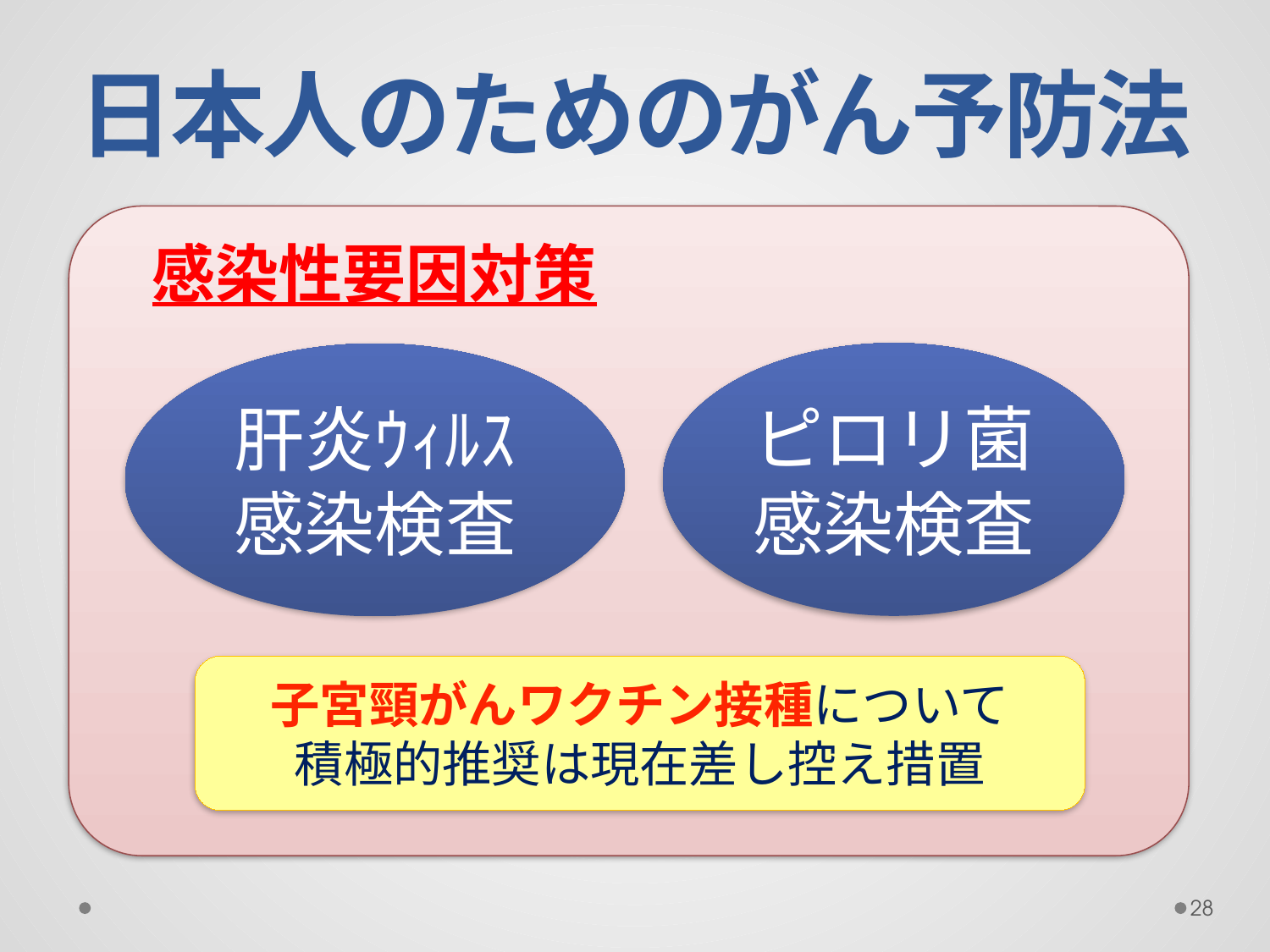

# 日本人のためのがん予防法
　感染性要因対策
ピロリ菌
感染検査
肝炎ｳｨﾙｽ感染検査
子宮頸がんワクチン接種について
積極的推奨は現在差し控え措置
28